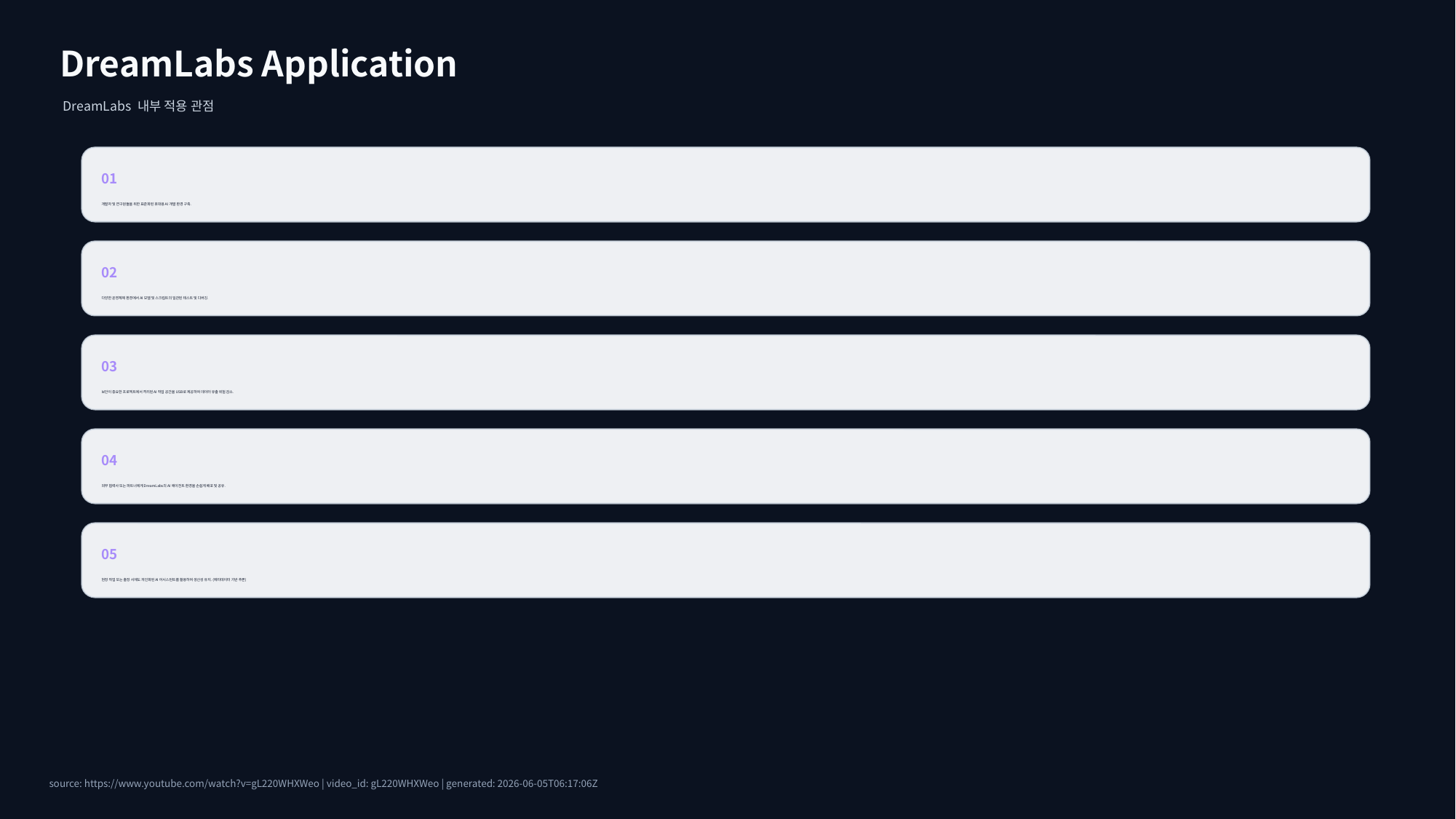

DreamLabs Application
DreamLabs 내부 적용 관점

01
개발자 및 연구원들을 위한 표준화된 휴대용 AI 개발 환경 구축.

02
다양한 운영체제 환경에서 AI 모델 및 스크립트의 일관된 테스트 및 디버깅.

03
보안이 중요한 프로젝트에서 격리된 AI 작업 공간을 USB로 제공하여 데이터 유출 위험 감소.

04
외부 협력사 또는 파트너에게 DreamLabs의 AI 에이전트 환경을 손쉽게 배포 및 공유.

05
현장 작업 또는 출장 시에도 개인화된 AI 어시스턴트를 활용하여 생산성 유지. (메타데이터 기반 추론)
source: https://www.youtube.com/watch?v=gL220WHXWeo | video_id: gL220WHXWeo | generated: 2026-06-05T06:17:06Z